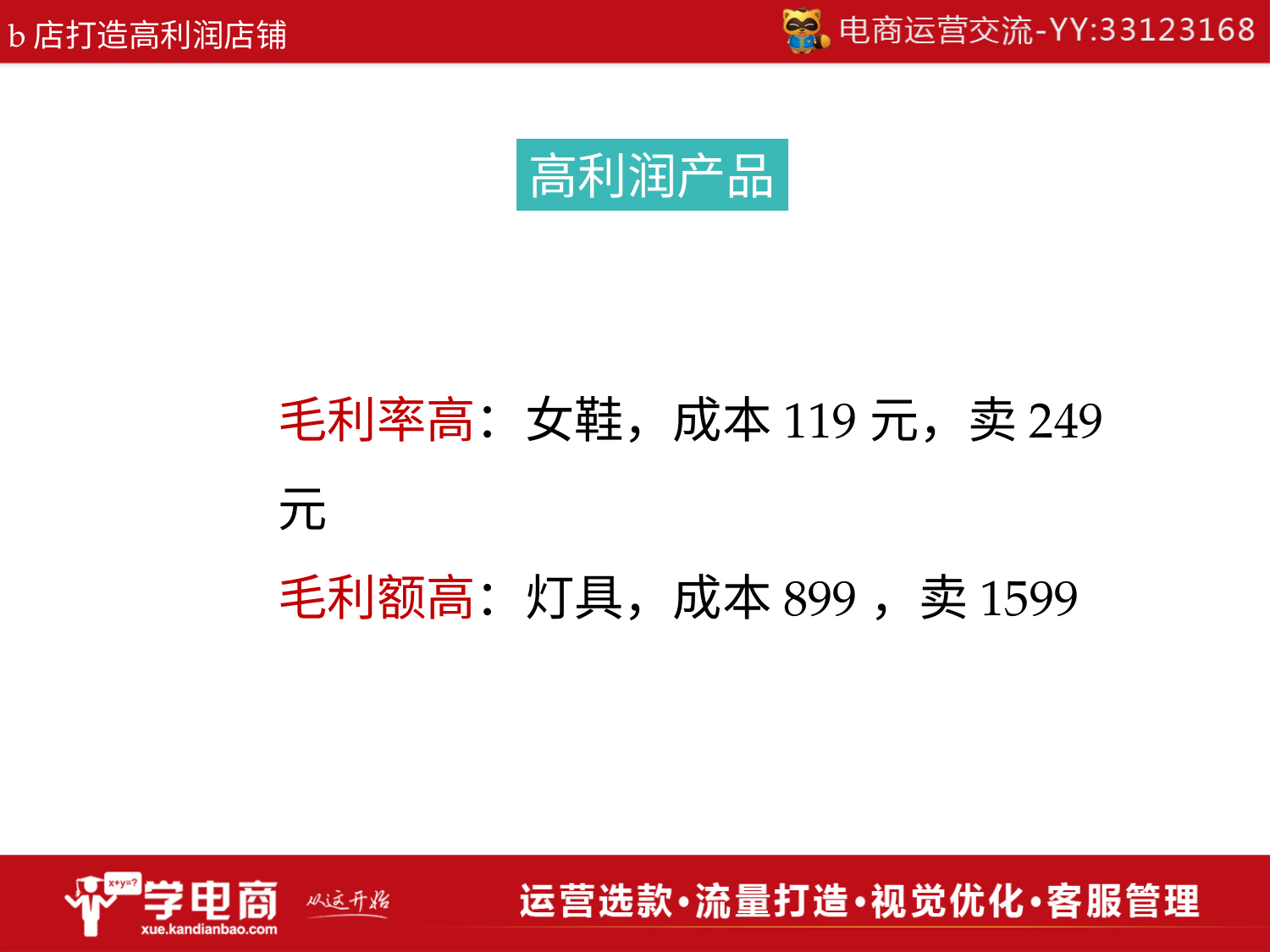

b店打造高利润店铺
高利润产品
毛利率高：女鞋，成本119元，卖249元
毛利额高：灯具，成本899，卖1599